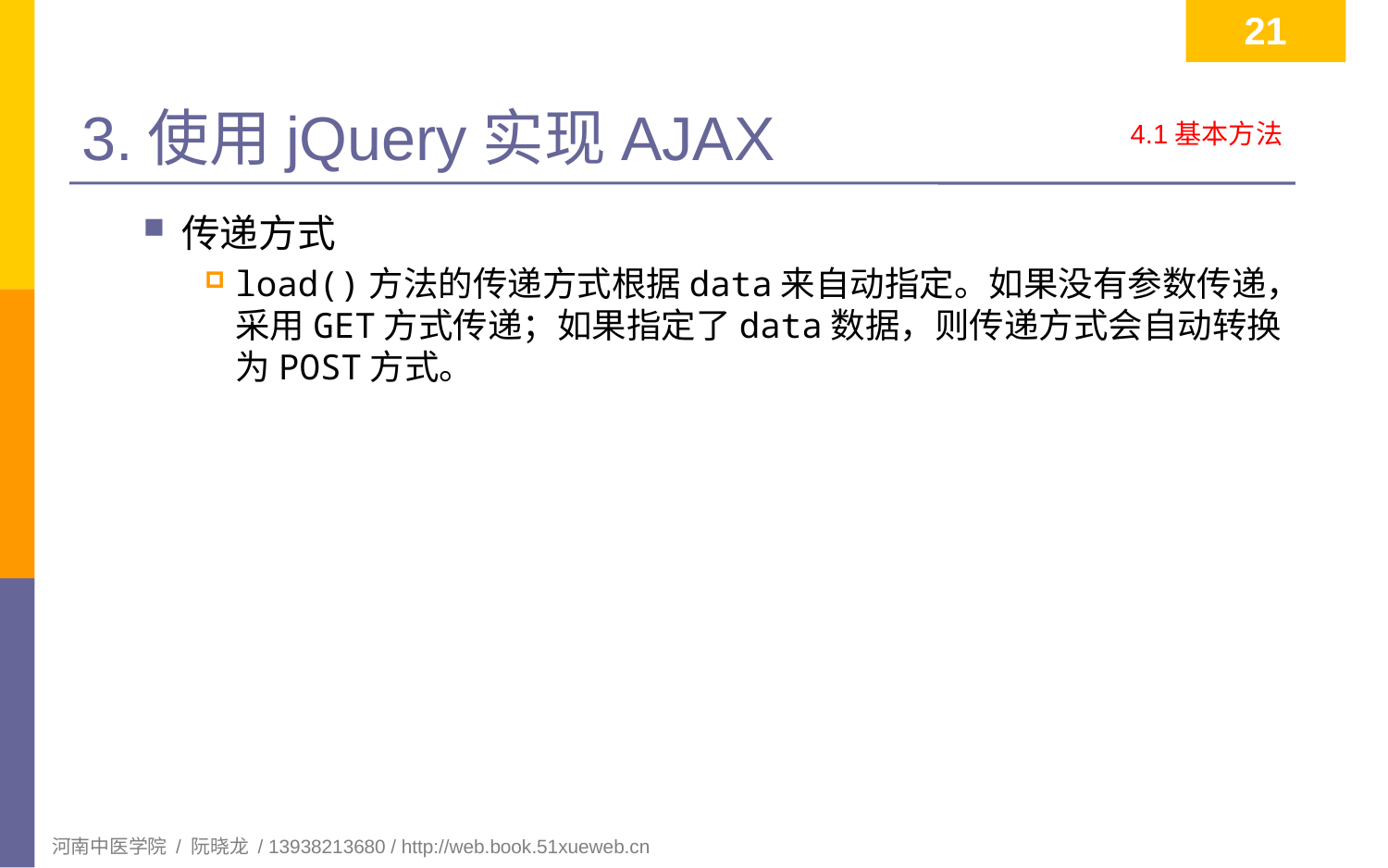

21
# 3.使用jQuery实现AJAX
4.1基本方法
传递方式
load()方法的传递方式根据data来自动指定。如果没有参数传递，采用GET方式传递；如果指定了data数据，则传递方式会自动转换为POST方式。